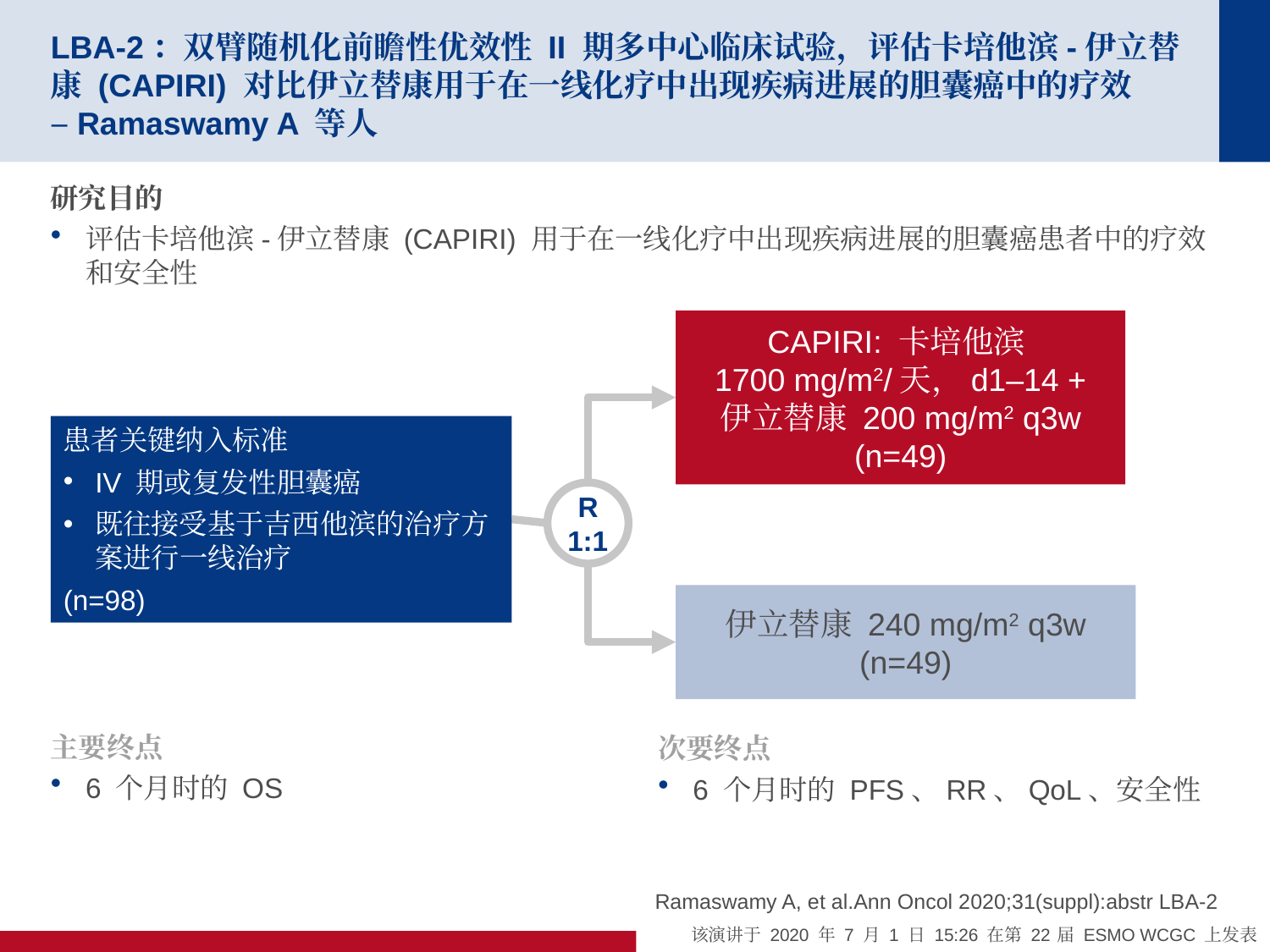

# LBA-2：双臂随机化前瞻性优效性 II 期多中心临床试验，评估卡培他滨-伊立替康 (CAPIRI) 对比伊立替康用于在一线化疗中出现疾病进展的胆囊癌中的疗效 –Ramaswamy A 等人
研究目的
评估卡培他滨-伊立替康 (CAPIRI) 用于在一线化疗中出现疾病进展的胆囊癌患者中的疗效和安全性
CAPIRI: 卡培他滨
1700 mg/m2/天，d1–14 +
伊立替康 200 mg/m2 q3w
(n=49)
患者关键纳入标准
IV 期或复发性胆囊癌
既往接受基于吉西他滨的治疗方案进行一线治疗
(n=98)
R
1:1
伊立替康 240 mg/m2 q3w
(n=49)
主要终点
6 个月时的 OS

次要终点
6 个月时的 PFS、RR、QoL、安全性
Ramaswamy A, et al.Ann Oncol 2020;31(suppl):abstr LBA-2
该演讲于 2020 年 7 月 1 日 15:26 在第 22 届 ESMO WCGC 上发表